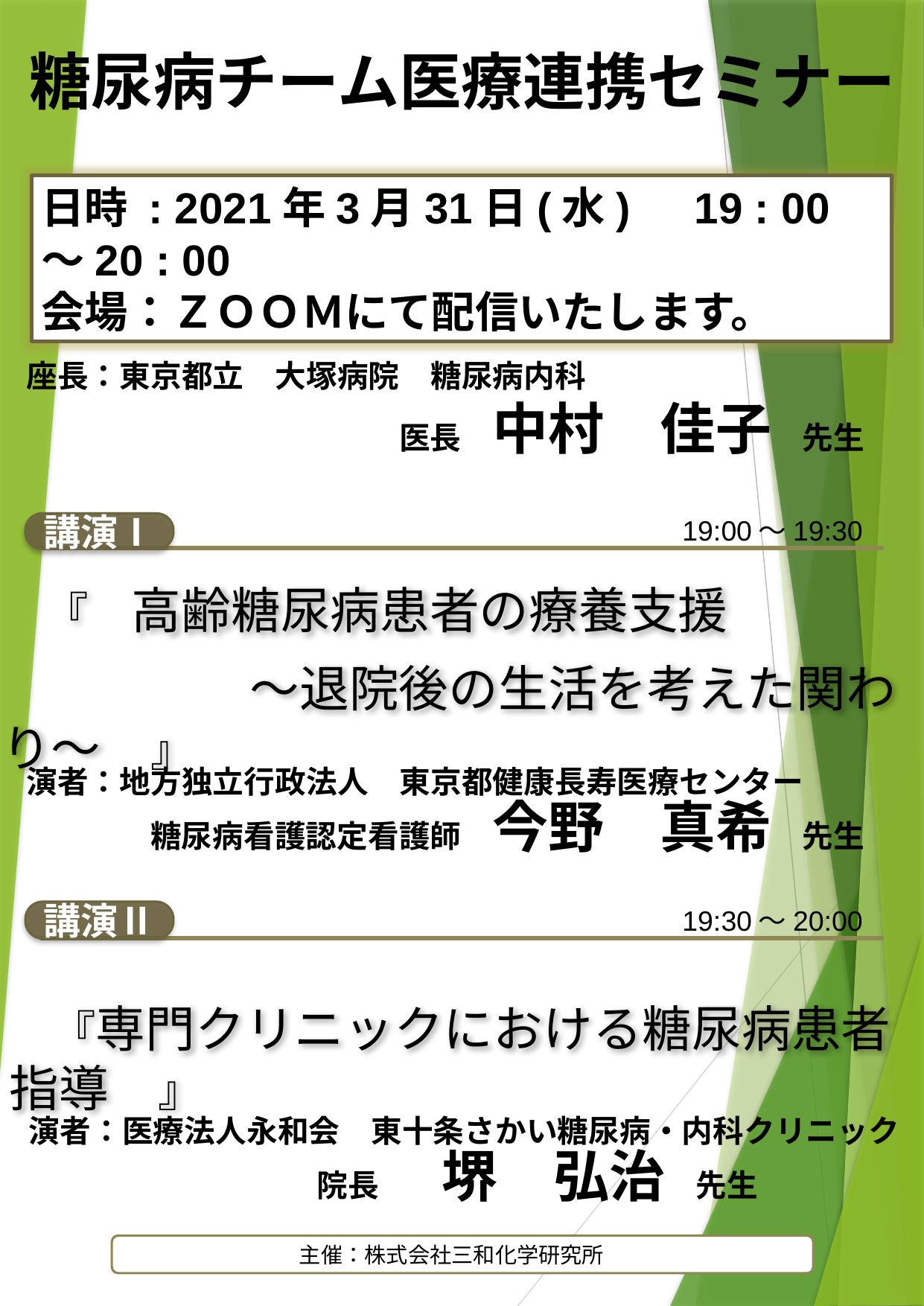

糖尿病チーム医療連携セミナー
日時 : 2021年3月31日(水)　19 : 00～20 : 00
会場：ＺＯＯＭにて配信いたします。
 座長：東京都立　大塚病院　糖尿病内科
　　　　　　　　　　　　  医長　中村　佳子　先生
19:00～19:30
講演Ⅰ
　『　高齢糖尿病患者の療養支援
　　　　　～退院後の生活を考えた関わり～　』

 演者：地方独立行政法人　東京都健康長寿医療センター
　　　　  糖尿病看護認定看護師　今野　真希　先生
講演Ⅱ
19:30～20:00
　『専門クリニックにおける糖尿病患者指導　』

  演者：医療法人永和会　東十条さかい糖尿病・内科クリニック
　                             　      院長　　堺　弘治　先生
主催：株式会社三和化学研究所